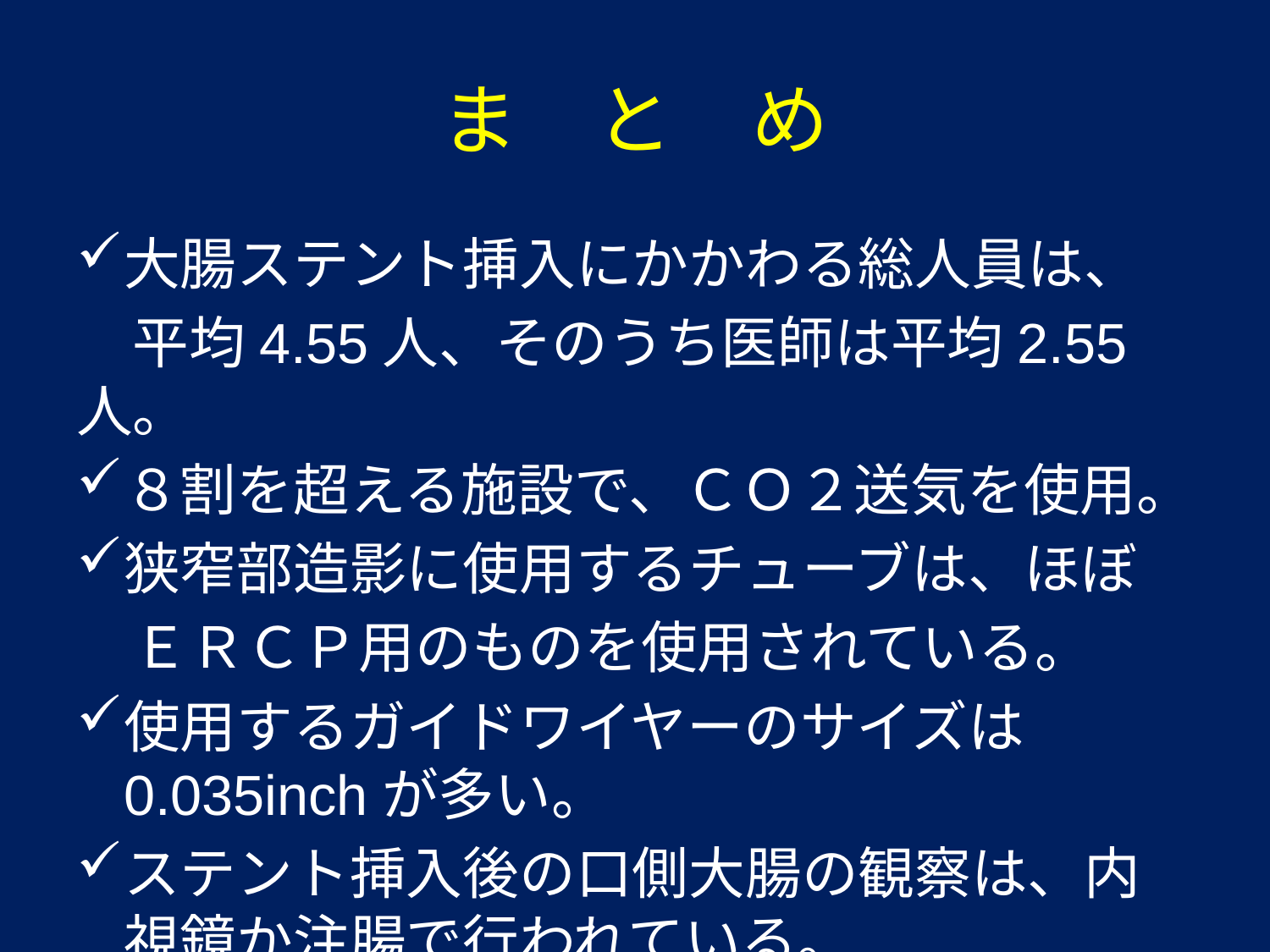

# ま　と　め
大腸ステント挿入にかかわる総人員は、
　平均4.55人、そのうち医師は平均2.55人。
８割を超える施設で、ＣＯ２送気を使用。
狭窄部造影に使用するチューブは、ほぼ
　ＥＲＣＰ用のものを使用されている。
使用するガイドワイヤーのサイズは0.035inchが多い。
ステント挿入後の口側大腸の観察は、内視鏡か注腸で行われている。